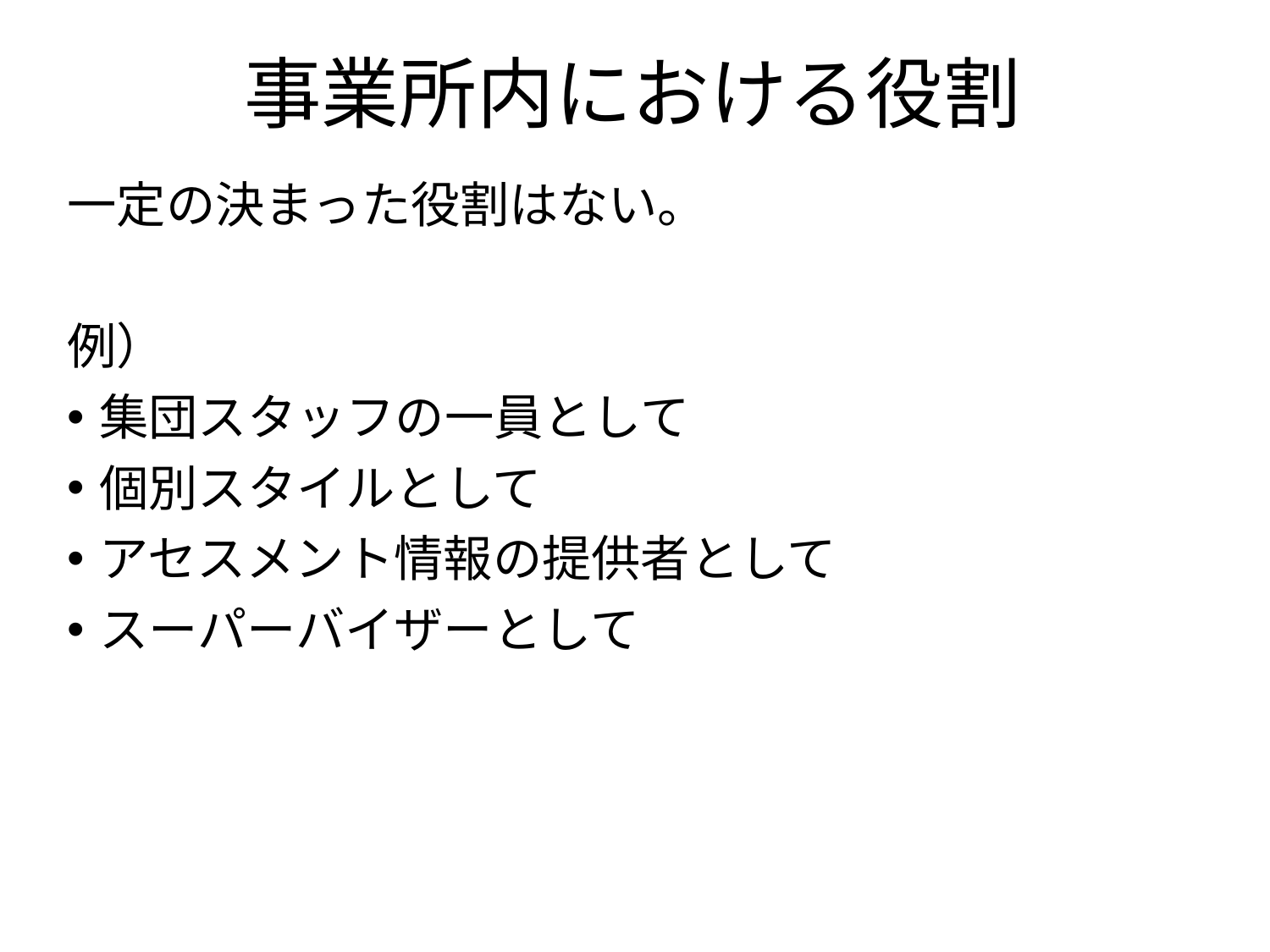

# 事業所内における役割
一定の決まった役割はない。

例）
集団スタッフの一員として
個別スタイルとして
アセスメント情報の提供者として
スーパーバイザーとして